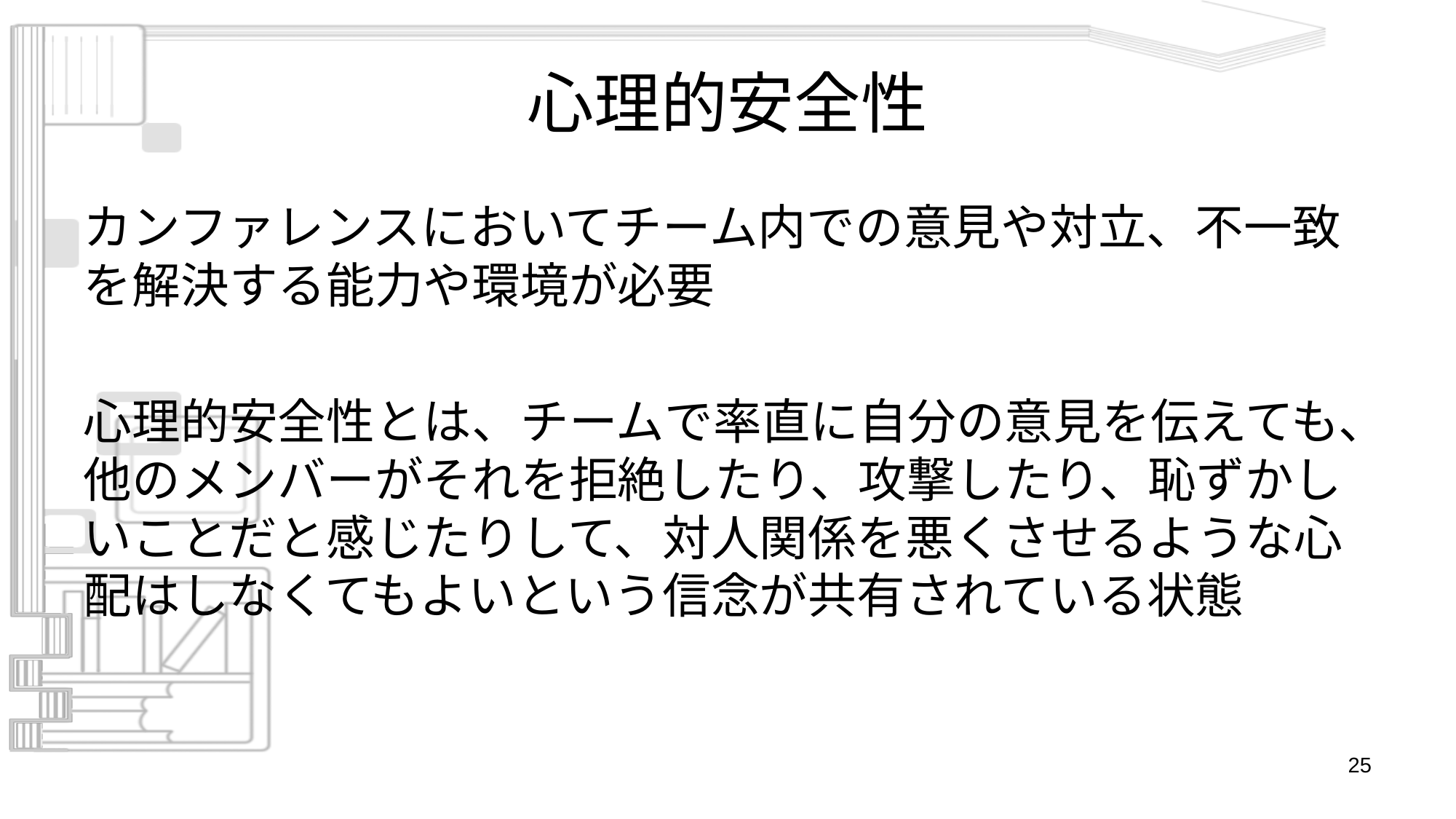

# 心理的安全性
カンファレンスにおいてチーム内での意見や対立、不一致を解決する能力や環境が必要

心理的安全性とは、チームで率直に自分の意見を伝えても、他のメンバーがそれを拒絶したり、攻撃したり、恥ずかしいことだと感じたりして、対人関係を悪くさせるような心配はしなくてもよいという信念が共有されている状態

25